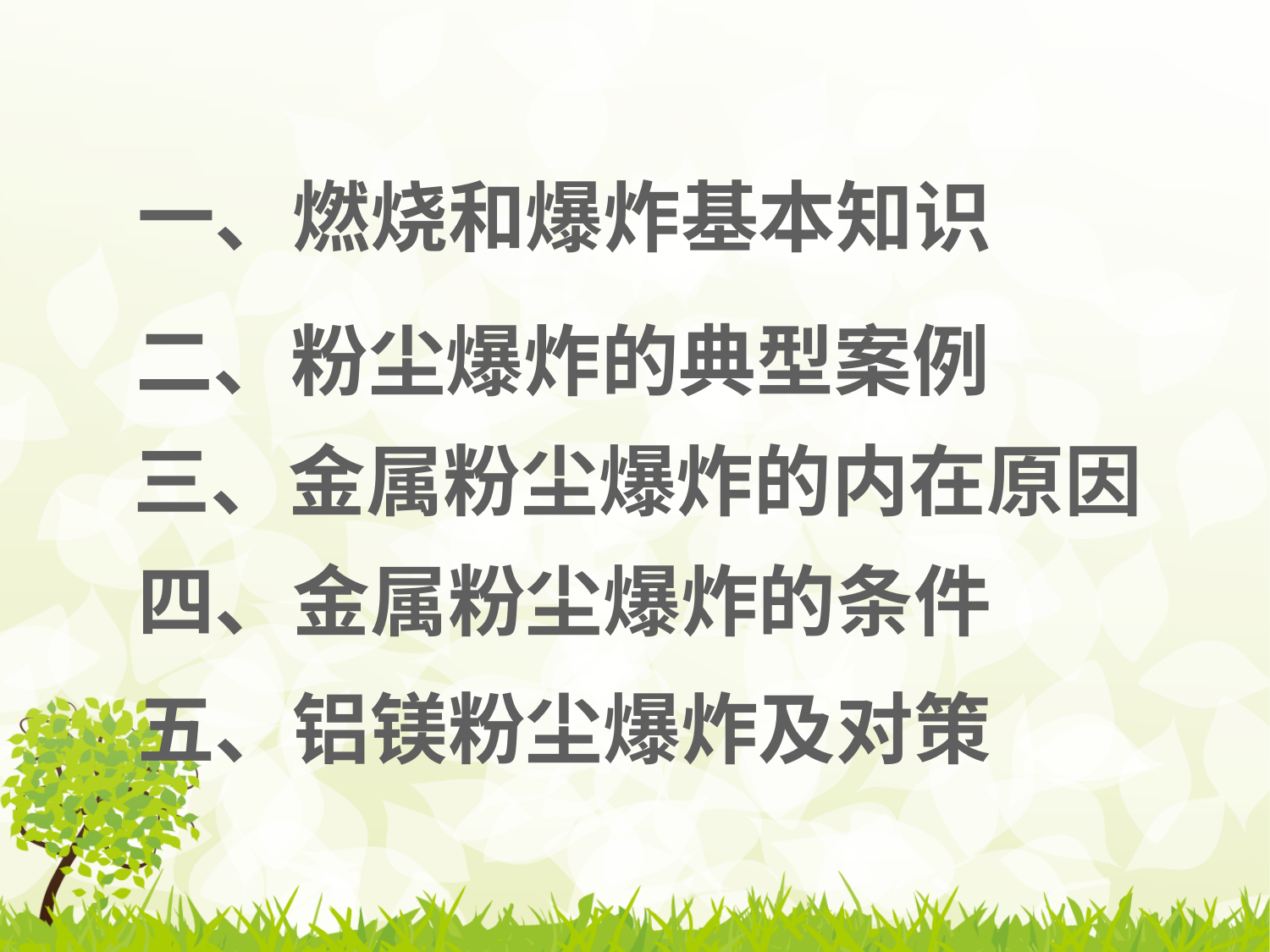

一、燃烧和爆炸基本知识
二、粉尘爆炸的典型案例
三、金属粉尘爆炸的内在原因
四、金属粉尘爆炸的条件
五、铝镁粉尘爆炸及对策